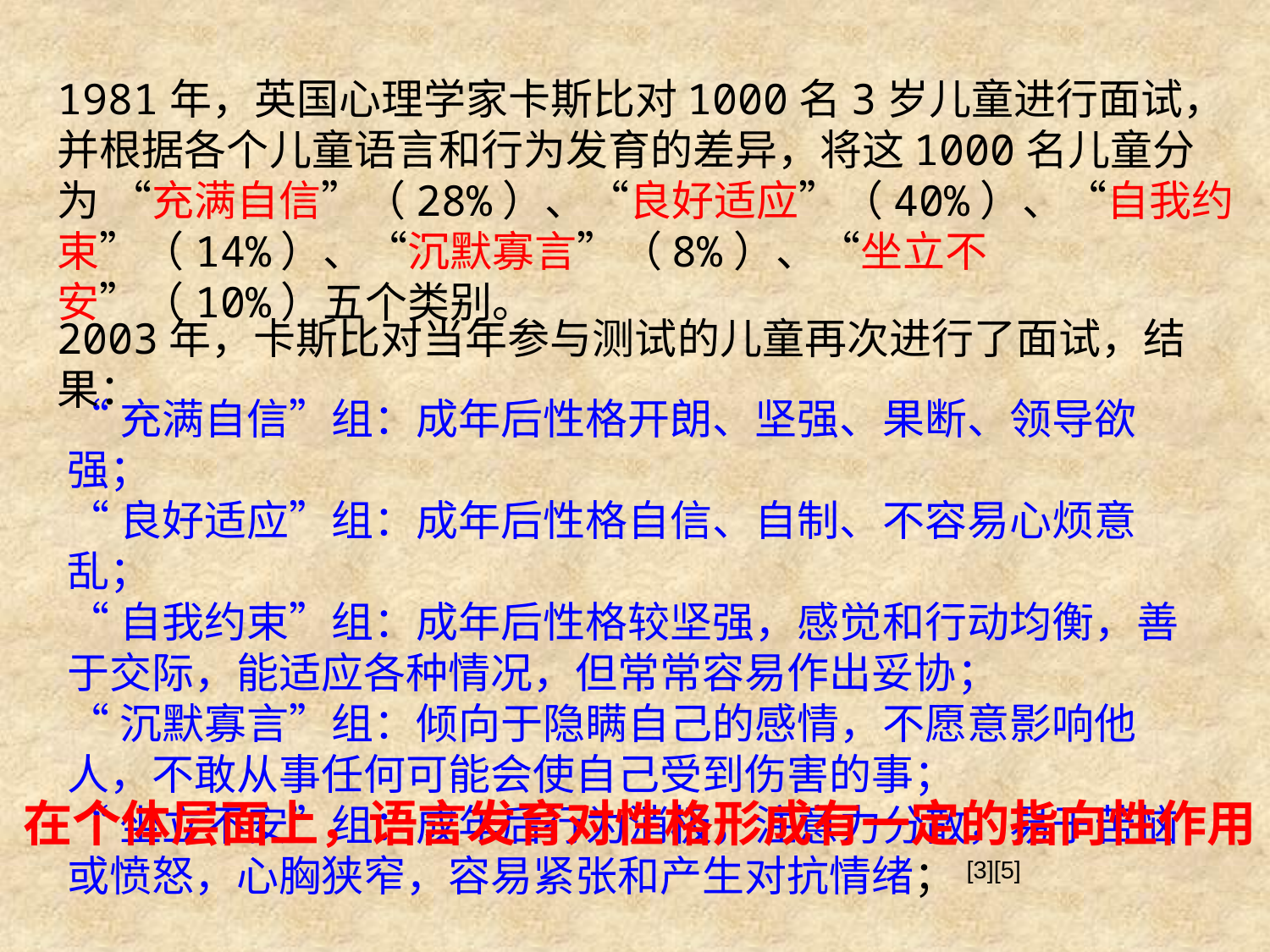

1981年，英国心理学家卡斯比对1000名3岁儿童进行面试，并根据各个儿童语言和行为发育的差异，将这1000名儿童分为 “充满自信”（28%）、“良好适应”（40%）、“自我约束”（14%）、“沉默寡言”（8%）、“坐立不安”（10%）五个类别。
2003年，卡斯比对当年参与测试的儿童再次进行了面试，结果：
“充满自信”组：成年后性格开朗、坚强、果断、领导欲强；
“良好适应”组：成年后性格自信、自制、不容易心烦意乱；
“自我约束”组：成年后性格较坚强，感觉和行动均衡，善于交际，能适应各种情况，但常常容易作出妥协；
“沉默寡言”组：倾向于隐瞒自己的感情，不愿意影响他人，不敢从事任何可能会使自己受到伤害的事；
“坐立不安”组：成年后行为消极，注意力分散，易于苦恼或愤怒，心胸狭窄，容易紧张和产生对抗情绪；[3][5]

在个体层面上，语言发育对性格形成有一定的指向性作用